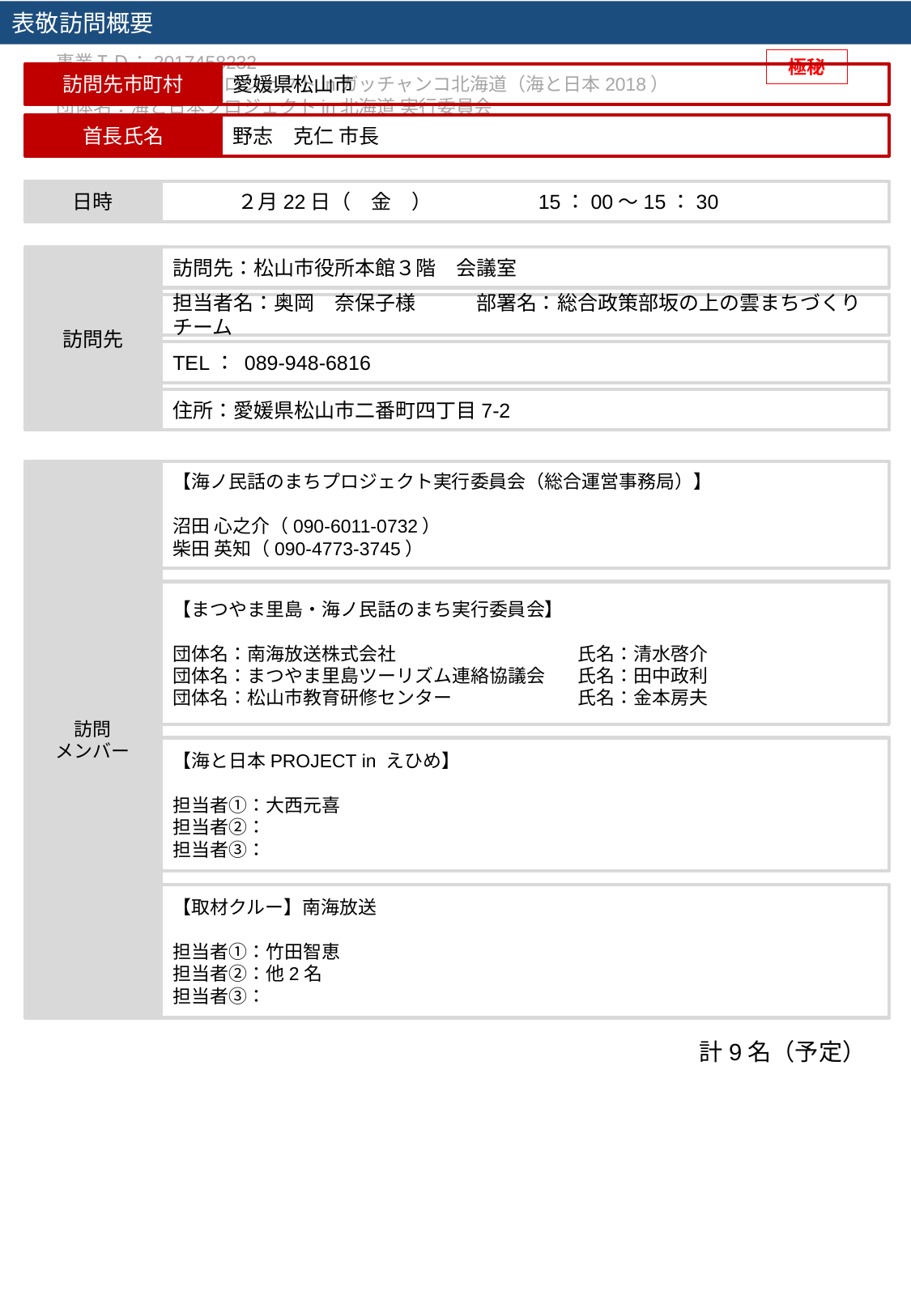

表敬訪問概要
訪問先市町村
愛媛県松山市
首長氏名
野志　克仁 市長
日時
　　　 ２月22日（　金　）　　　　　15：00～15：30
訪問先
訪問先：松山市役所本館３階　会議室
担当者名：奥岡　奈保子様　　　部署名：総合政策部坂の上の雲まちづくりチーム
TEL： 089-948-6816
住所：愛媛県松山市二番町四丁目7-2
訪問
メンバー
【海ノ民話のまちプロジェクト実行委員会（総合運営事務局）】

沼田 心之介（090-6011-0732）
柴田 英知（090-4773-3745）
【まつやま里島・海ノ民話のまち実行委員会】

団体名：南海放送株式会社	氏名：清水啓介
団体名：まつやま里島ツーリズム連絡協議会	氏名：田中政利
団体名：松山市教育研修センター	氏名：金本房夫
【海と日本PROJECT in えひめ】

担当者①：大西元喜
担当者②：
担当者③：
【取材クルー】南海放送

担当者①：竹田智恵
担当者②：他2名
担当者③：
計9名（予定）